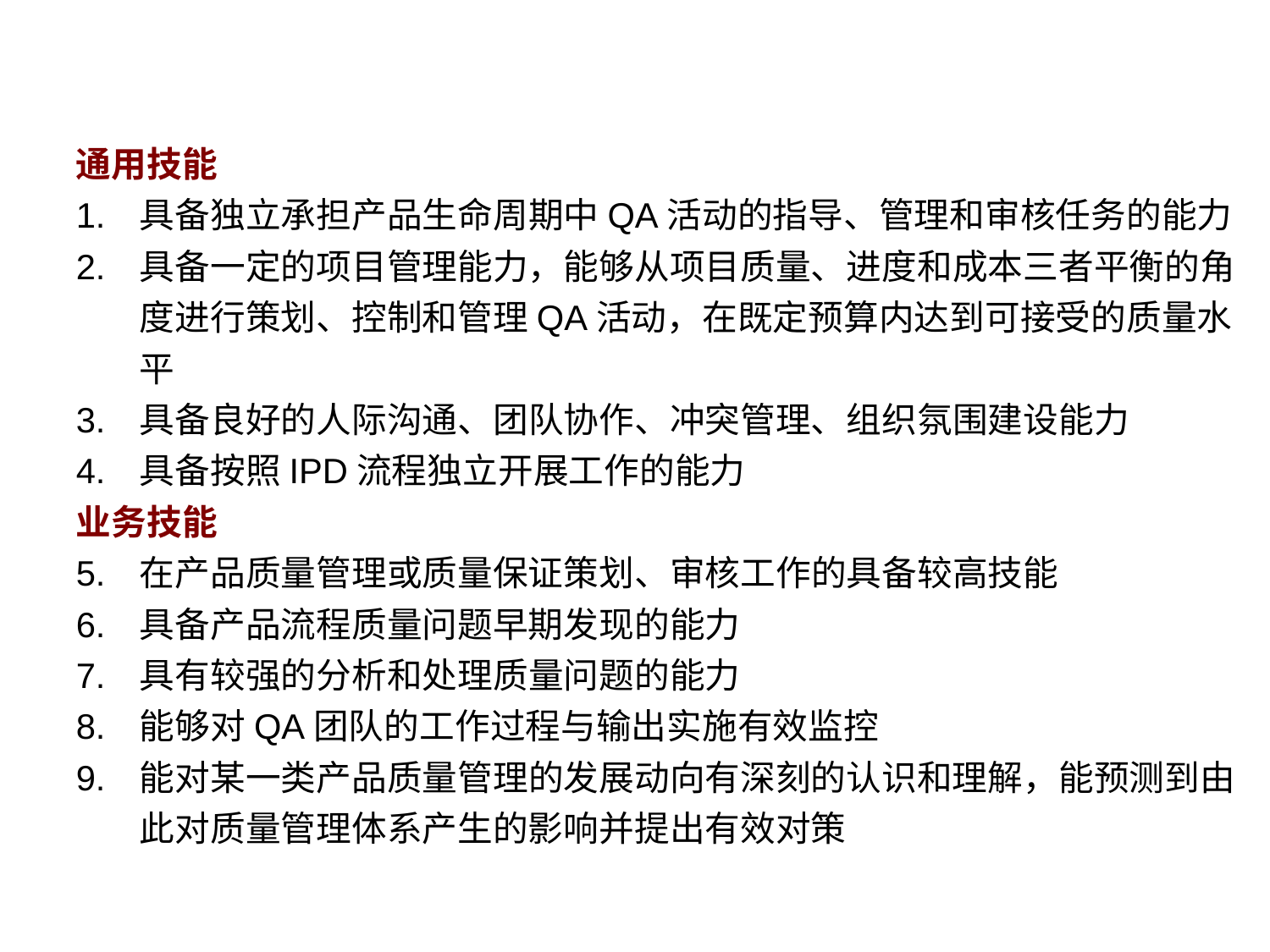

# 质量代表的技能要求
通用技能
具备独立承担产品生命周期中QA活动的指导、管理和审核任务的能力
具备一定的项目管理能力，能够从项目质量、进度和成本三者平衡的角度进行策划、控制和管理QA活动，在既定预算内达到可接受的质量水平
具备良好的人际沟通、团队协作、冲突管理、组织氛围建设能力
具备按照IPD流程独立开展工作的能力
业务技能
在产品质量管理或质量保证策划、审核工作的具备较高技能
具备产品流程质量问题早期发现的能力
具有较强的分析和处理质量问题的能力
能够对QA团队的工作过程与输出实施有效监控
能对某一类产品质量管理的发展动向有深刻的认识和理解，能预测到由此对质量管理体系产生的影响并提出有效对策